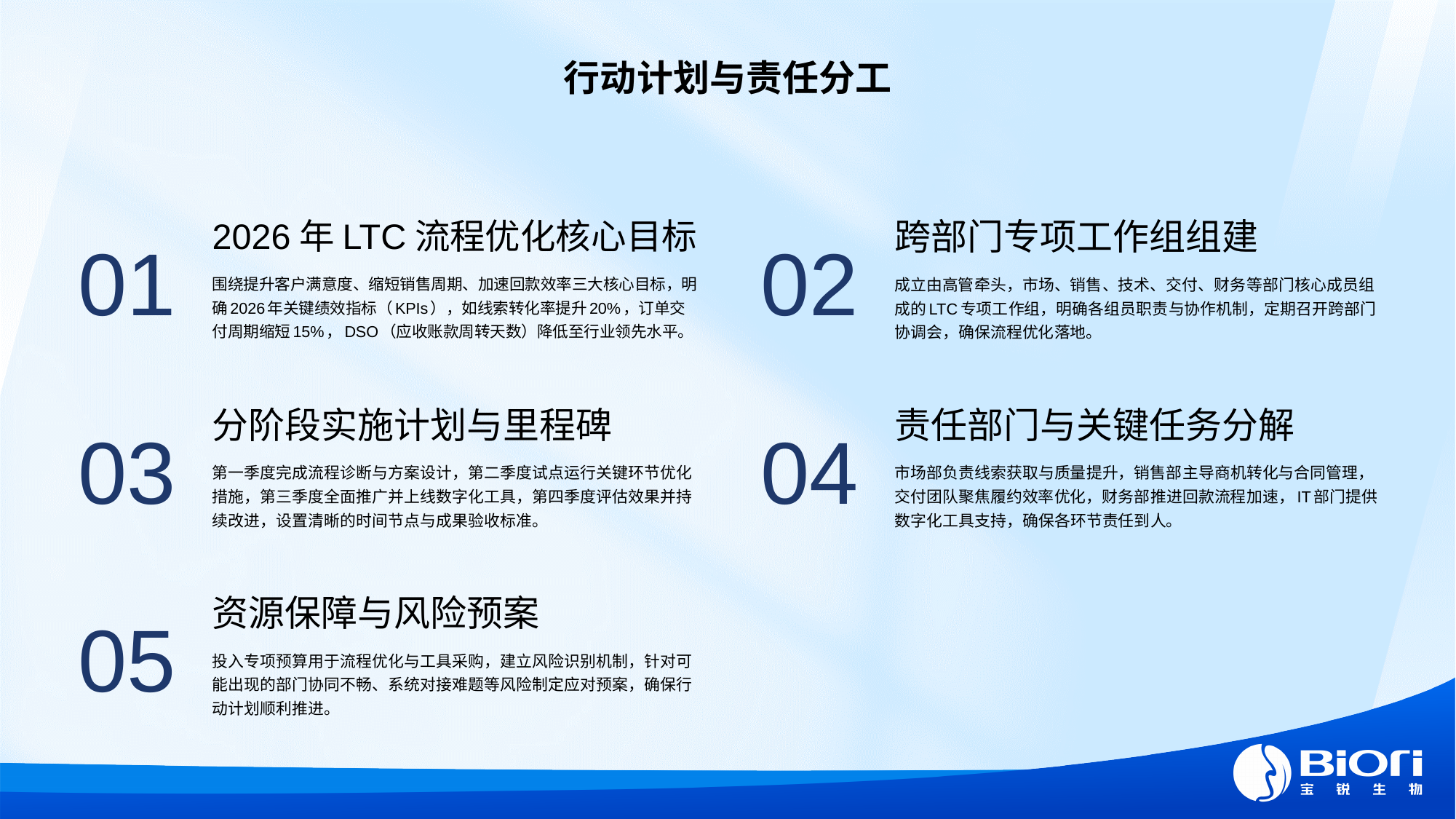

行动计划与责任分工
2026年LTC流程优化核心目标
跨部门专项工作组组建
01
02
围绕提升客户满意度、缩短销售周期、加速回款效率三大核心目标，明确2026年关键绩效指标（KPIs），如线索转化率提升20%，订单交付周期缩短15%，DSO（应收账款周转天数）降低至行业领先水平。
成立由高管牵头，市场、销售、技术、交付、财务等部门核心成员组成的LTC专项工作组，明确各组员职责与协作机制，定期召开跨部门协调会，确保流程优化落地。
分阶段实施计划与里程碑
责任部门与关键任务分解
03
04
第一季度完成流程诊断与方案设计，第二季度试点运行关键环节优化措施，第三季度全面推广并上线数字化工具，第四季度评估效果并持续改进，设置清晰的时间节点与成果验收标准。
市场部负责线索获取与质量提升，销售部主导商机转化与合同管理，交付团队聚焦履约效率优化，财务部推进回款流程加速，IT部门提供数字化工具支持，确保各环节责任到人。
资源保障与风险预案
05
投入专项预算用于流程优化与工具采购，建立风险识别机制，针对可能出现的部门协同不畅、系统对接难题等风险制定应对预案，确保行动计划顺利推进。